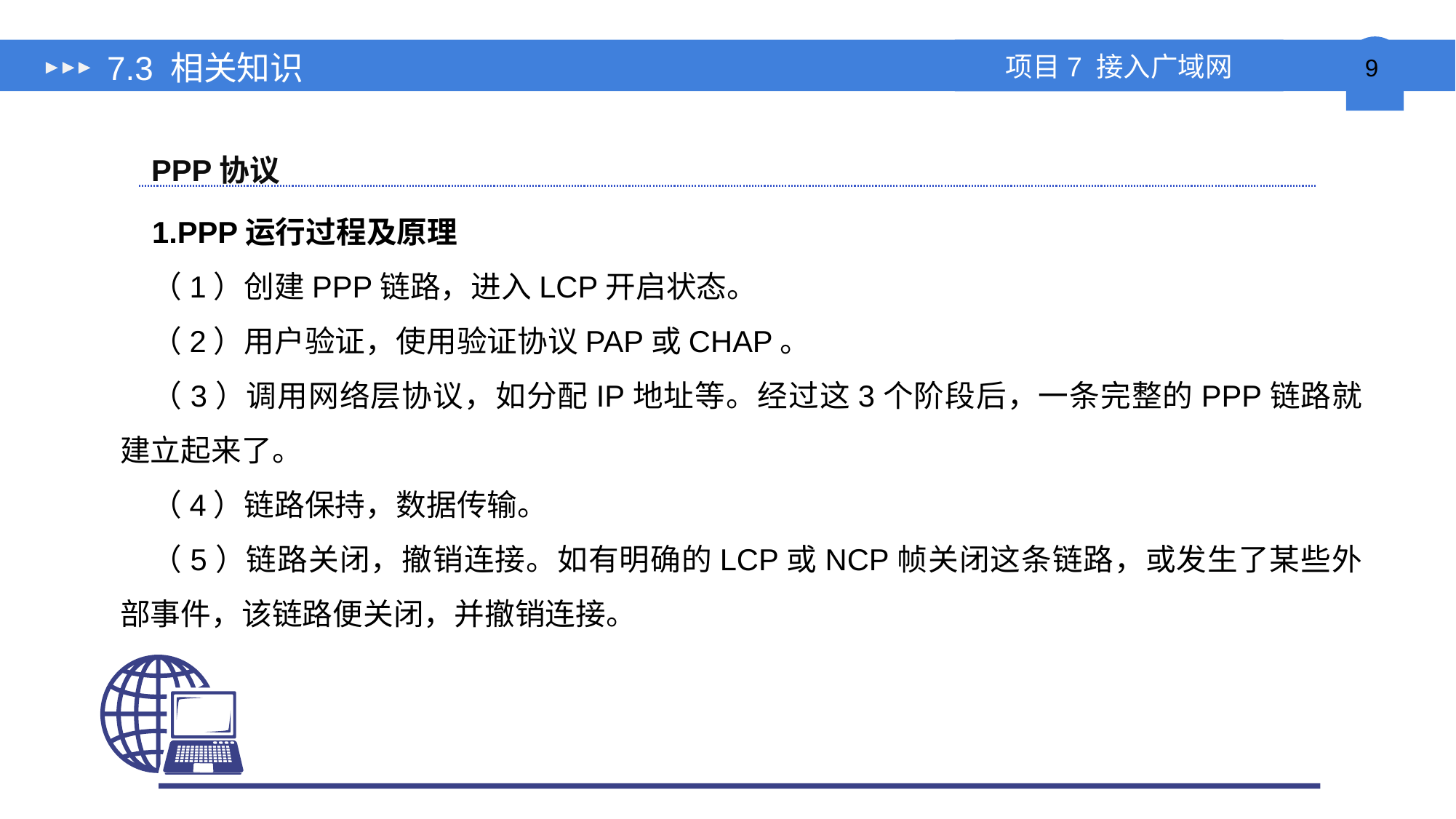

# 7.3 相关知识
PPP协议

1.PPP运行过程及原理
（1）创建PPP链路，进入LCP开启状态。
（2）用户验证，使用验证协议PAP或CHAP。
（3）调用网络层协议，如分配IP地址等。经过这3个阶段后，一条完整的PPP链路就建立起来了。
（4）链路保持，数据传输。
（5）链路关闭，撤销连接。如有明确的LCP或NCP帧关闭这条链路，或发生了某些外部事件，该链路便关闭，并撤销连接。